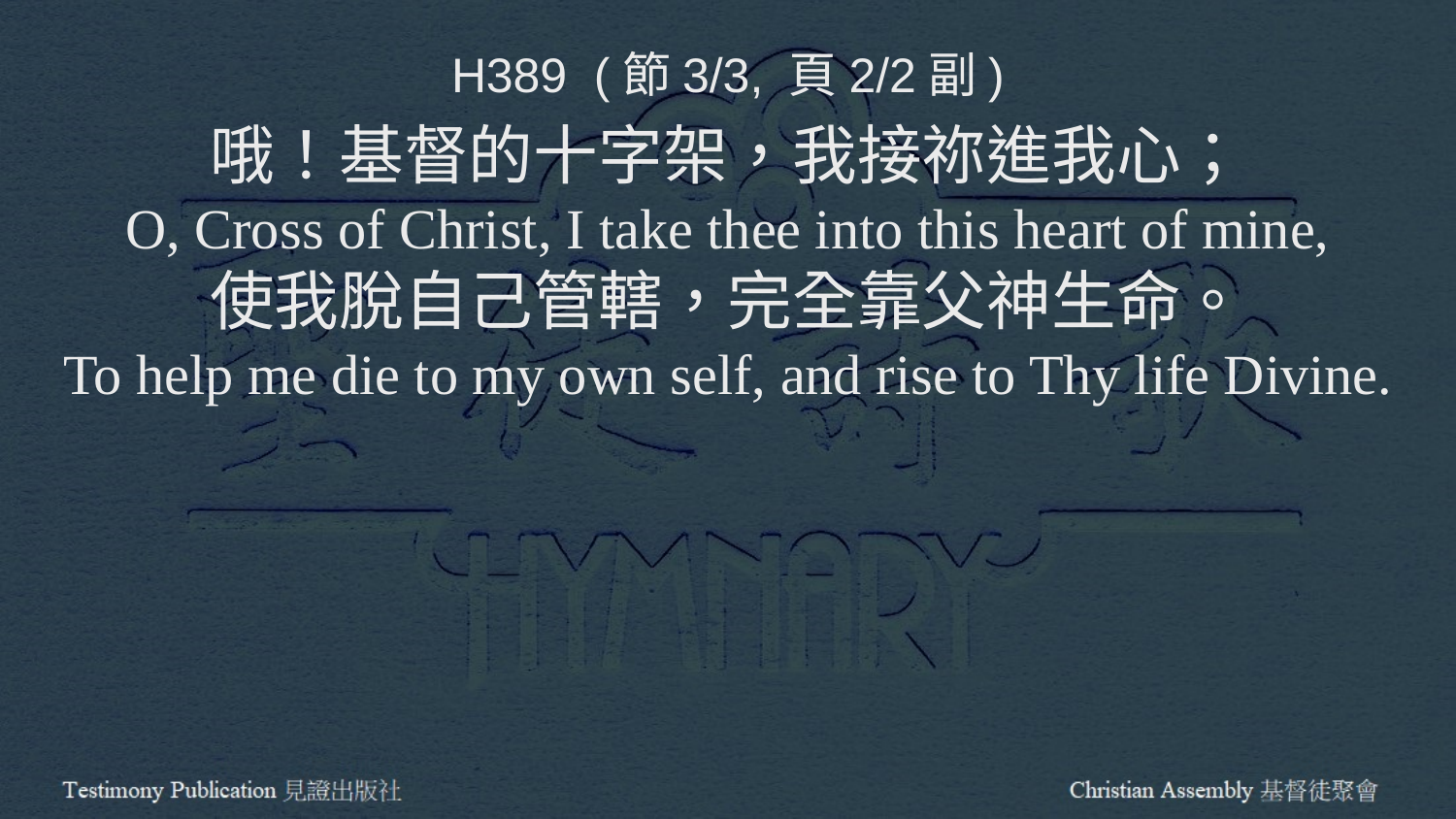

H389  (節3/3, 頁2/2副)
哦！基督的十字架，我接祢進我心；
O, Cross of Christ, I take thee into this heart of mine,
使我脫自己管轄，完全靠父神生命。
To help me die to my own self, and rise to Thy life Divine.